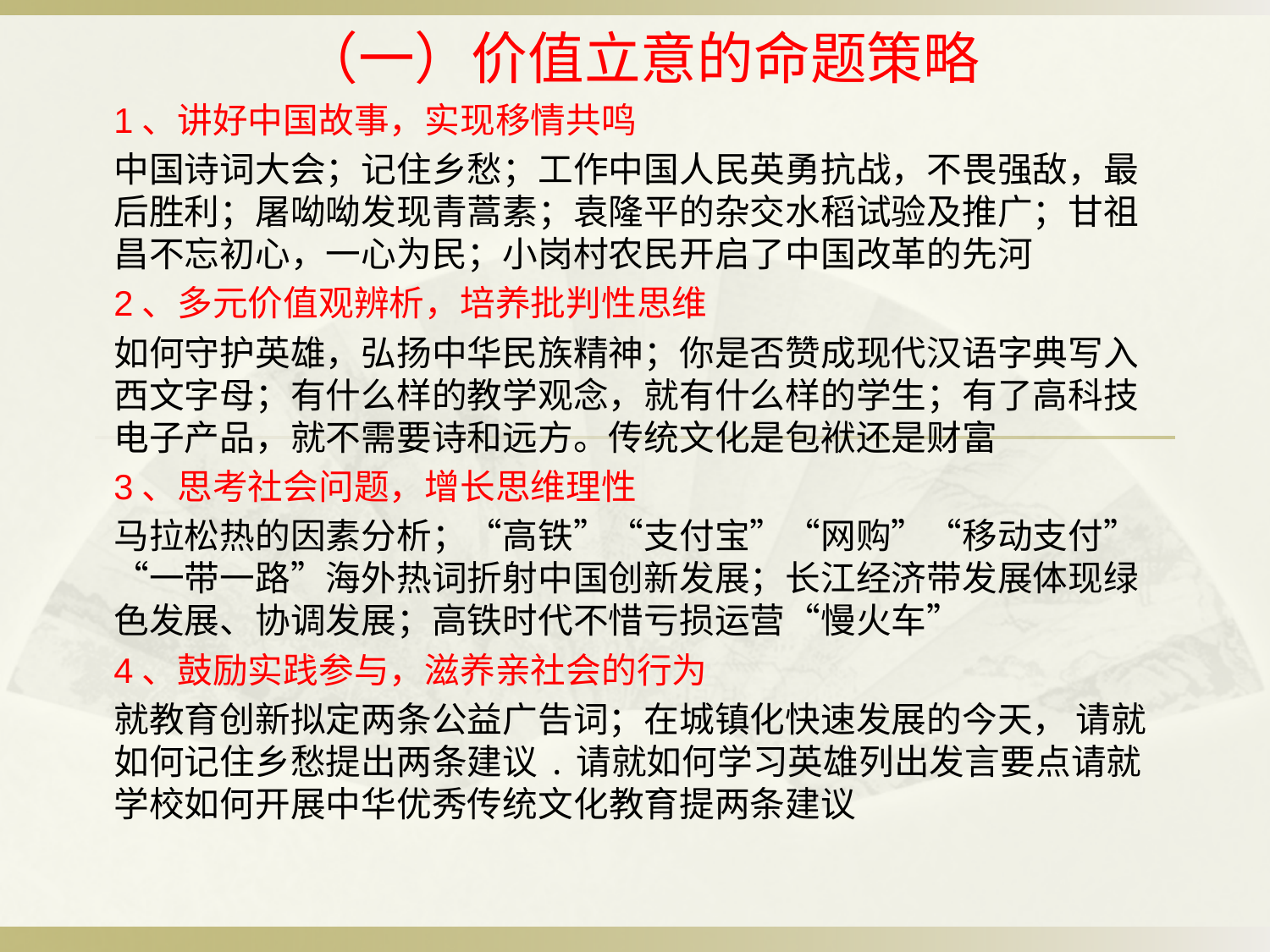

（一）价值立意的命题策略
1、讲好中国故事，实现移情共鸣
中国诗词大会；记住乡愁；工作中国人民英勇抗战，不畏强敌，最后胜利；屠呦呦发现青蒿素；袁隆平的杂交水稻试验及推广；甘祖昌不忘初心，一心为民；小岗村农民开启了中国改革的先河
2、多元价值观辨析，培养批判性思维
如何守护英雄，弘扬中华民族精神；你是否赞成现代汉语字典写入西文字母；有什么样的教学观念，就有什么样的学生；有了高科技电子产品，就不需要诗和远方。传统文化是包袱还是财富
3、思考社会问题，增长思维理性
马拉松热的因素分析；“高铁”“支付宝”“网购”“移动支付”“一带一路”海外热词折射中国创新发展；长江经济带发展体现绿色发展、协调发展；高铁时代不惜亏损运营“慢火车”
4、鼓励实践参与，滋养亲社会的行为
就教育创新拟定两条公益广告词；在城镇化快速发展的今天， 请就如何记住乡愁提出两条建议.请就如何学习英雄列出发言要点请就学校如何开展中华优秀传统文化教育提两条建议

#